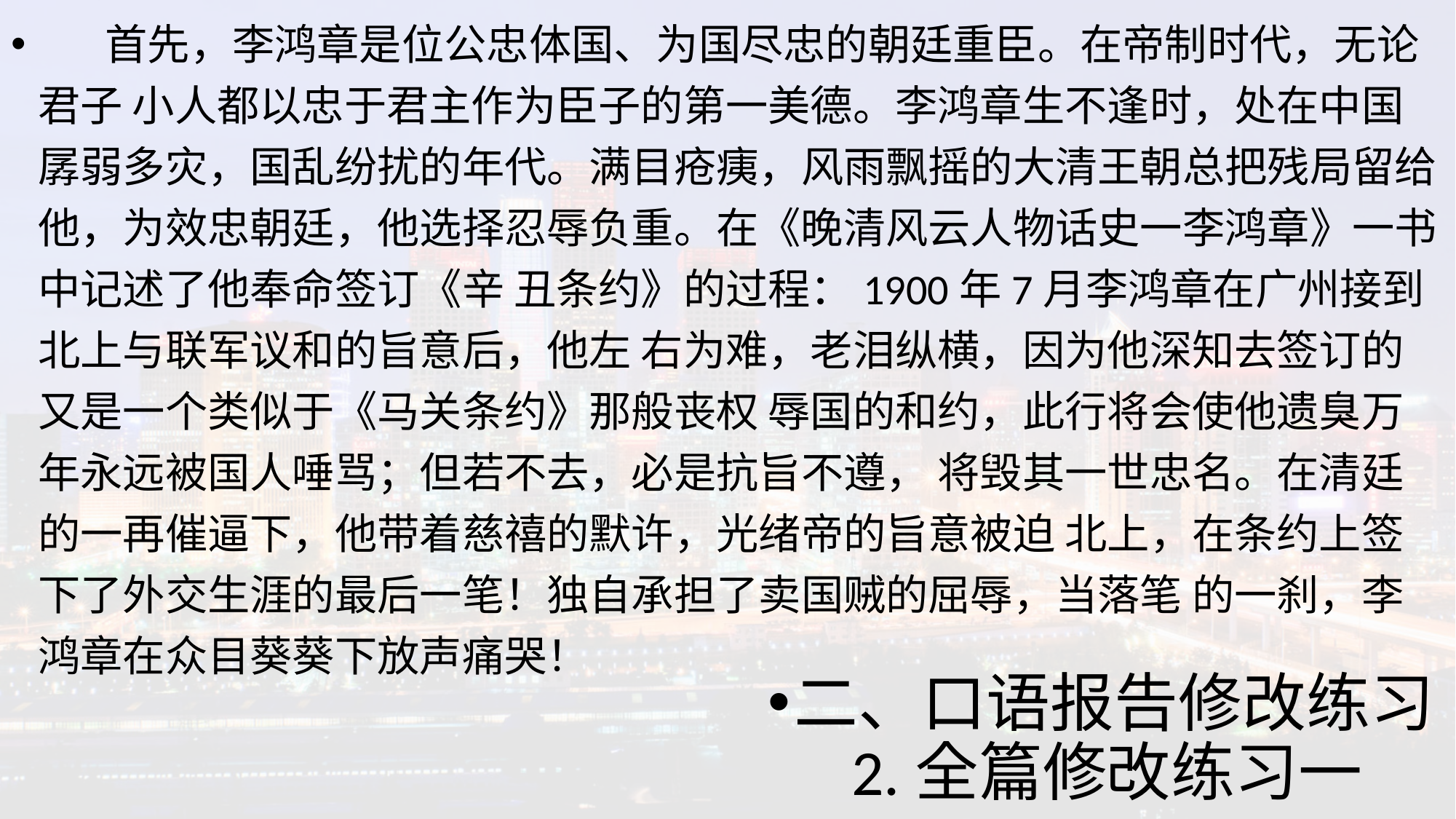

首先，李鸿章是位公忠体国、为国尽忠的朝廷重臣。在帝制时代，无论君子 小人都以忠于君主作为臣子的第一美德。李鸿章生不逢时，处在中国孱弱多灾，国乱纷扰的年代。满目疮痍，风雨飘摇的大清王朝总把残局留给他，为效忠朝廷，他选择忍辱负重。在《晚清风云人物话史一李鸿章》一书中记述了他奉命签订《辛 丑条约》的过程：1900年7月李鸿章在广州接到北上与联军议和的旨意后，他左 右为难，老泪纵横，因为他深知去签订的又是一个类似于《马关条约》那般丧权 辱国的和约，此行将会使他遗臭万年永远被国人唾骂；但若不去，必是抗旨不遵， 将毁其一世忠名。在清廷的一再催逼下，他带着慈禧的默许，光绪帝的旨意被迫 北上，在条约上签下了外交生涯的最后一笔！独自承担了卖国贼的屈辱，当落笔 的一刹，李鸿章在众目葵葵下放声痛哭！
# 二、口语报告修改练习 2.全篇修改练习一